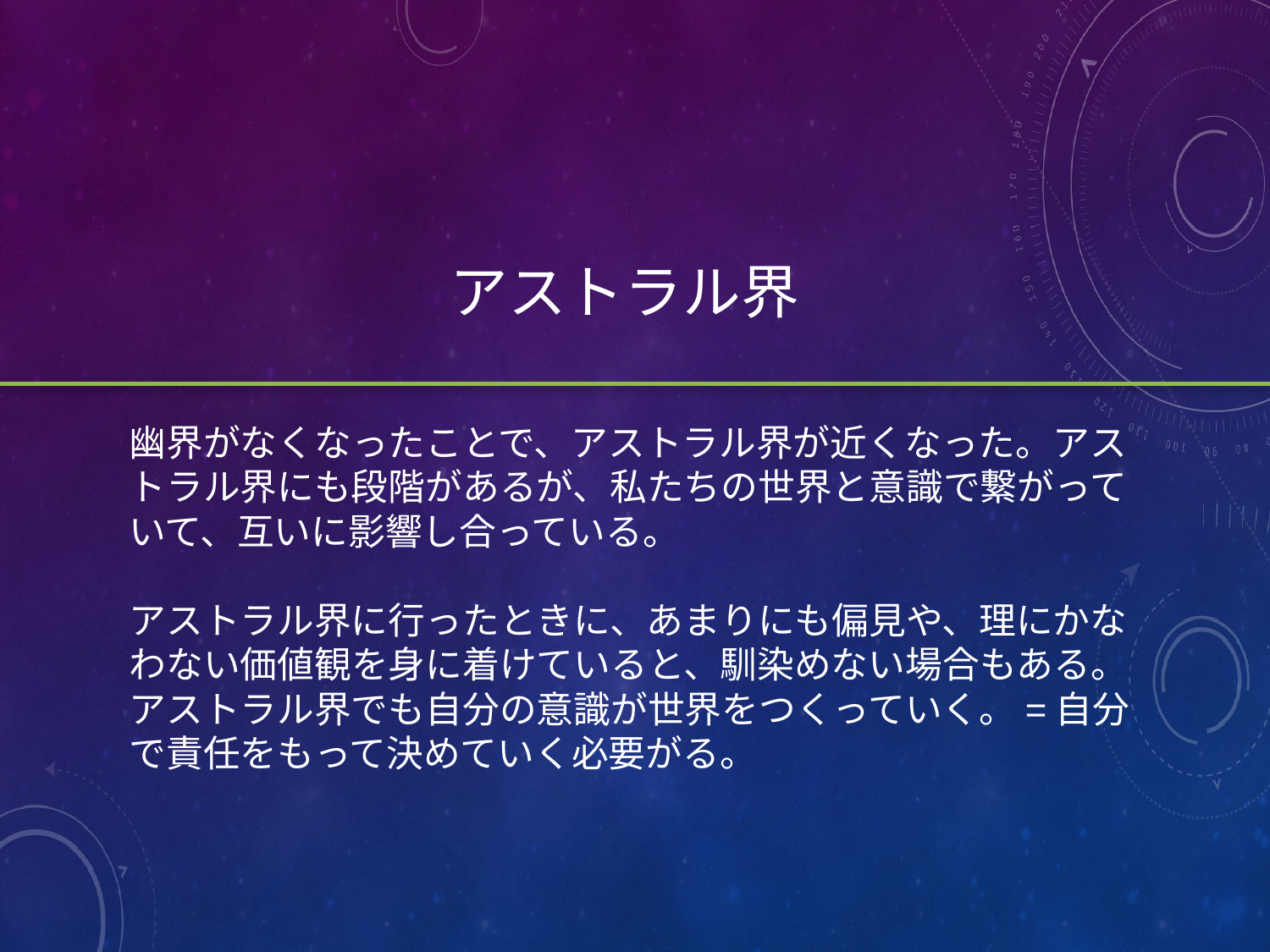

アストラル界
幽界がなくなったことで、アストラル界が近くなった。アストラル界にも段階があるが、私たちの世界と意識で繋がっていて、互いに影響し合っている。

アストラル界に行ったときに、あまりにも偏見や、理にかなわない価値観を身に着けていると、馴染めない場合もある。
アストラル界でも自分の意識が世界をつくっていく。=自分で責任をもって決めていく必要がる。